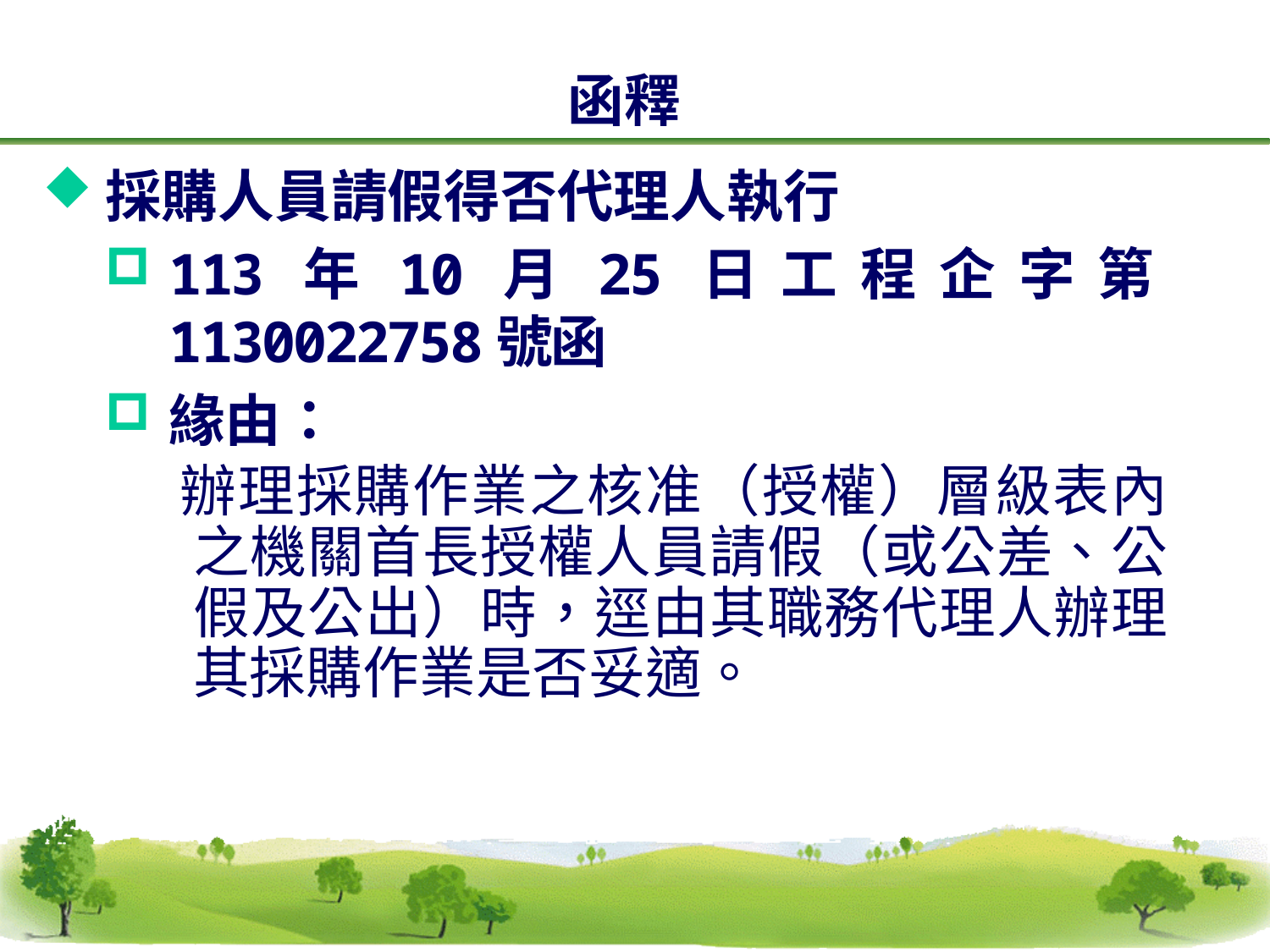

函釋
採購人員請假得否代理人執行
113年10月25日工程企字第1130022758號函
緣由：
辦理採購作業之核准（授權）層級表內之機關首長授權人員請假（或公差、公假及公出）時，逕由其職務代理人辦理其採購作業是否妥適。